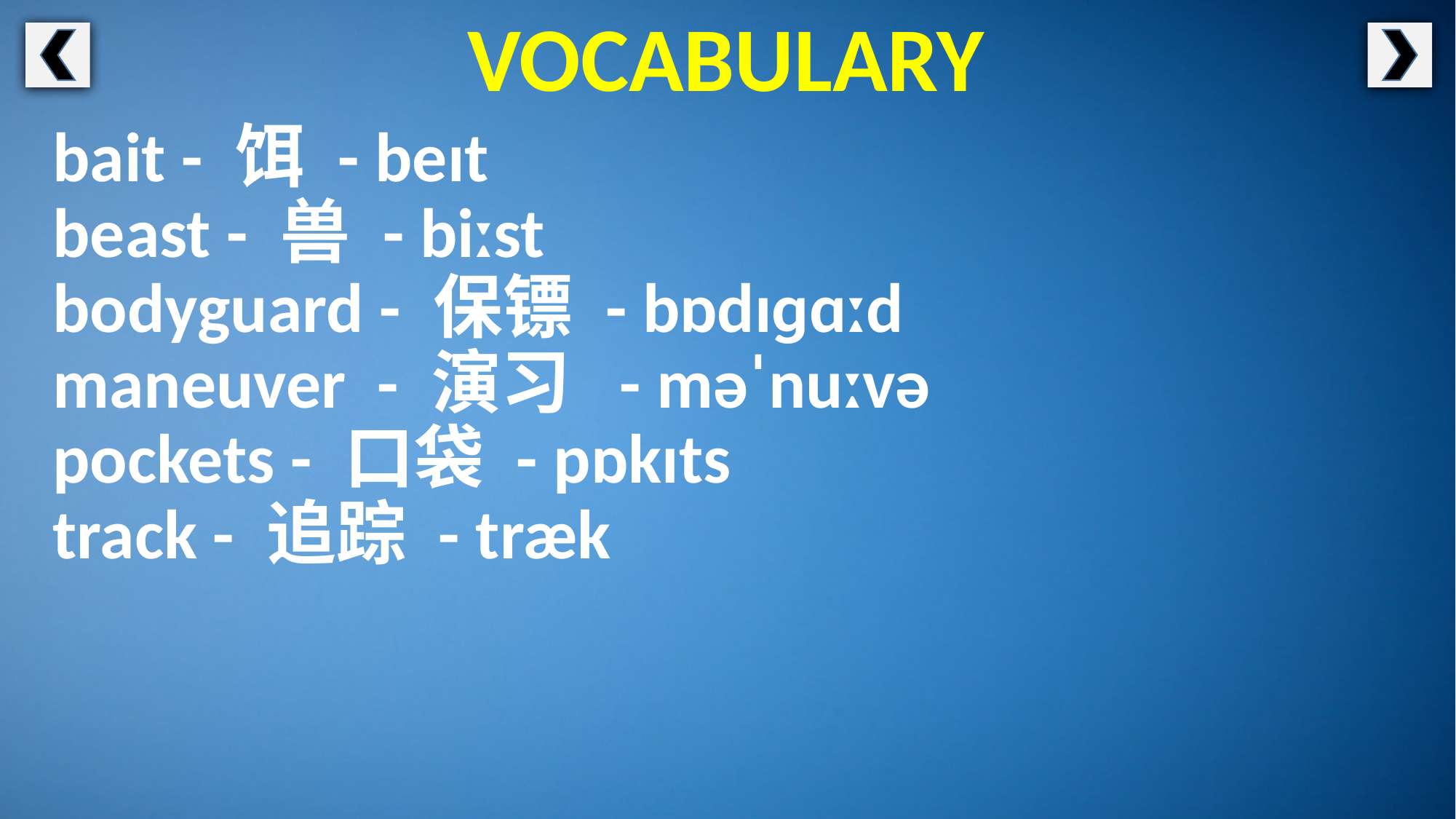

VOCABULARY
bait - 饵 - beɪt
beast - 兽 - biːst
bodyguard - 保镖 - bɒdɪɡɑːd
maneuver  - 演习  - məˈnuːvə
pockets - 口袋 - pɒkɪts
track - 追踪 - træk